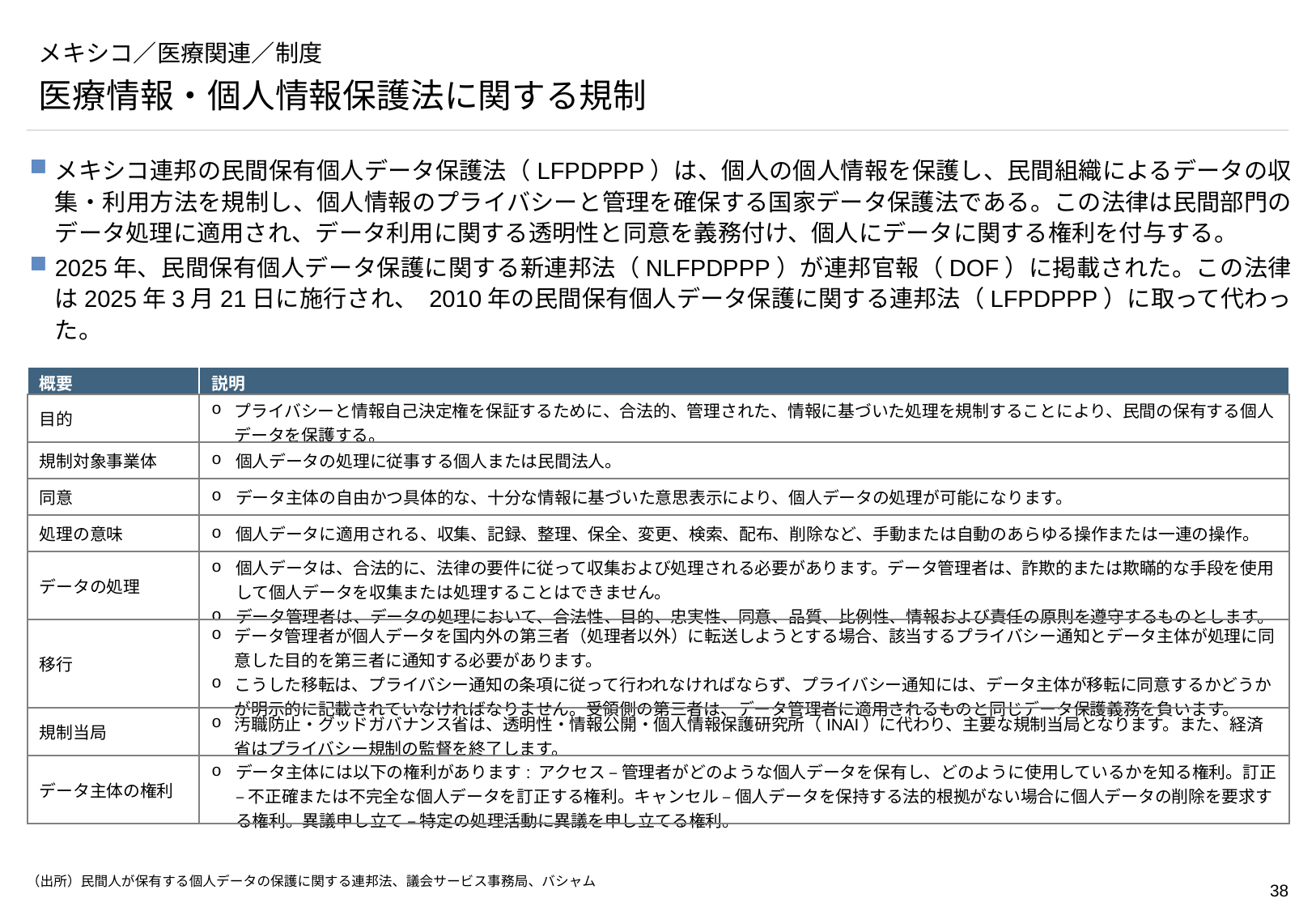

# メキシコ／医療関連／制度
医療情報・個人情報保護法に関する規制

メキシコ連邦の民間保有個人データ保護法（LFPDPPP）は、個人の個人情報を保護し、民間組織によるデータの収集・利用方法を規制し、個人情報のプライバシーと管理を確保する国家データ保護法である。この法律は民間部門のデータ処理に適用され、データ利用に関する透明性と同意を義務付け、個人にデータに関する権利を付与する。
2025年、民間保有個人データ保護に関する新連邦法（NLFPDPPP）が連邦官報（DOF）に掲載された。この法律は2025年3月21日に施行され、 2010年の民間保有個人データ保護に関する連邦法（LFPDPPP）に取って代わった。
| 概要 | 説明 |
| --- | --- |
| 目的 | プライバシーと情報自己決定権を保証するために、合法的、管理された、情報に基づいた処理を規制することにより、民間の保有する個人データを保護する。 |
| 規制対象事業体 | 個人データの処理に従事する個人または民間法人。 |
| 同意 | データ主体の自由かつ具体的な、十分な情報に基づいた意思表示により、個人データの処理が可能になります。 |
| 処理の意味 | 個人データに適用される、収集、記録、整理、保全、変更、検索、配布、削除など、手動または自動のあらゆる操作または一連の操作。 |
| データの処理 | 個人データは、合法的に、法律の要件に従って収集および処理される必要があります。データ管理者は、詐欺的または欺瞞的な手段を使用して個人データを収集または処理することはできません。 データ管理者は、データの処理において、合法性、目的、忠実性、同意、品質、比例性、情報および責任の原則を遵守するものとします。 |
| 移行 | データ管理者が個人データを国内外の第三者（処理者以外）に転送しようとする場合、該当するプライバシー通知とデータ主体が処理に同意した目的を第三者に通知する必要があります。 こうした移転は、プライバシー通知の条項に従って行われなければならず、プライバシー通知には、データ主体が移転に同意するかどうかが明示的に記載されていなければなりません。受領側の第三者は、データ管理者に適用されるものと同じデータ保護義務を負います。 |
| 規制当局 | 汚職防止・グッドガバナンス省は、透明性・情報公開・個人情報保護研究所（INAI）に代わり、主要な規制当局となります。また、経済省はプライバシー規制の監督を終了します。 |
| データ主体の権利 | データ主体には以下の権利があります: アクセス – 管理者がどのような個人データを保有し、どのように使用しているかを知る権利。訂正 – 不正確または不完全な個人データを訂正する権利。キャンセル – 個人データを保持する法的根拠がない場合に個人データの削除を要求する権利。異議申し立て – 特定の処理活動に異議を申し立てる権利。 |
（出所）民間人が保有する個人データの保護に関する連邦法、議会サービス事務局、バシャム